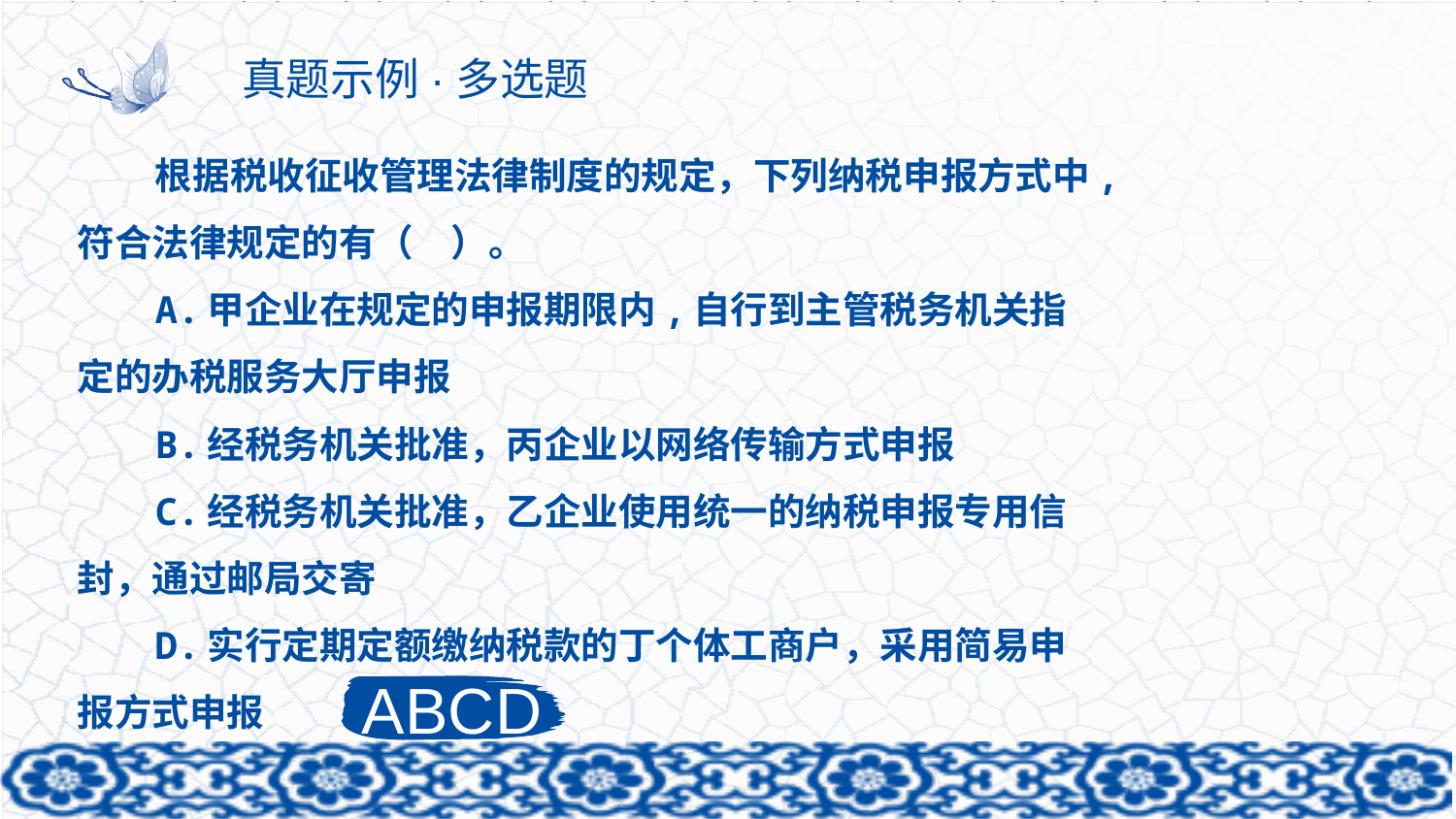

# 真题示例·多选题
根据税收征收管理法律制度的规定，下列纳税申报方式中,符合法律规定的有（　）。
A.甲企业在规定的申报期限内,自行到主管税务机关指定的办税服务大厅申报
B.经税务机关批准，丙企业以网络传输方式申报
C.经税务机关批准，乙企业使用统一的纳税申报专用信封，通过邮局交寄
D.实行定期定额缴纳税款的丁个体工商户，采用简易申报方式申报
ABCD